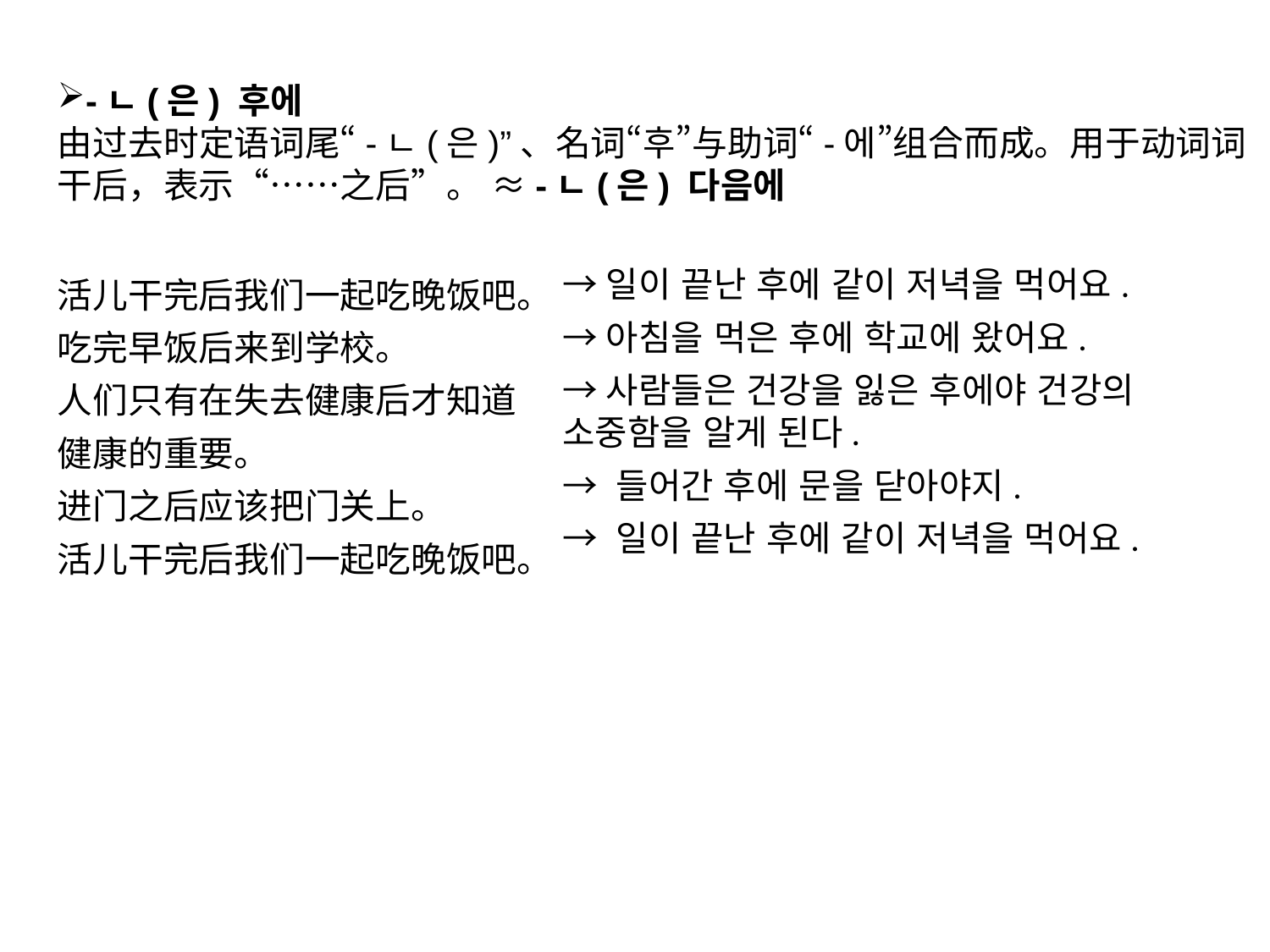

-ㄴ(은) 후에
由过去时定语词尾“-ㄴ(은)”、名词“후”与助词“-에”组合而成。用于动词词干后，表示“……之后”。 ≈-ㄴ(은) 다음에

活儿干完后我们一起吃晚饭吧。
吃完早饭后来到学校。
人们只有在失去健康后才知道健康的重要。
进门之后应该把门关上。
活儿干完后我们一起吃晚饭吧。
→일이 끝난 후에 같이 저녁을 먹어요.
→아침을 먹은 후에 학교에 왔어요.
→사람들은 건강을 잃은 후에야 건강의 소중함을 알게 된다.
→ 들어간 후에 문을 닫아야지.
→ 일이 끝난 후에 같이 저녁을 먹어요.